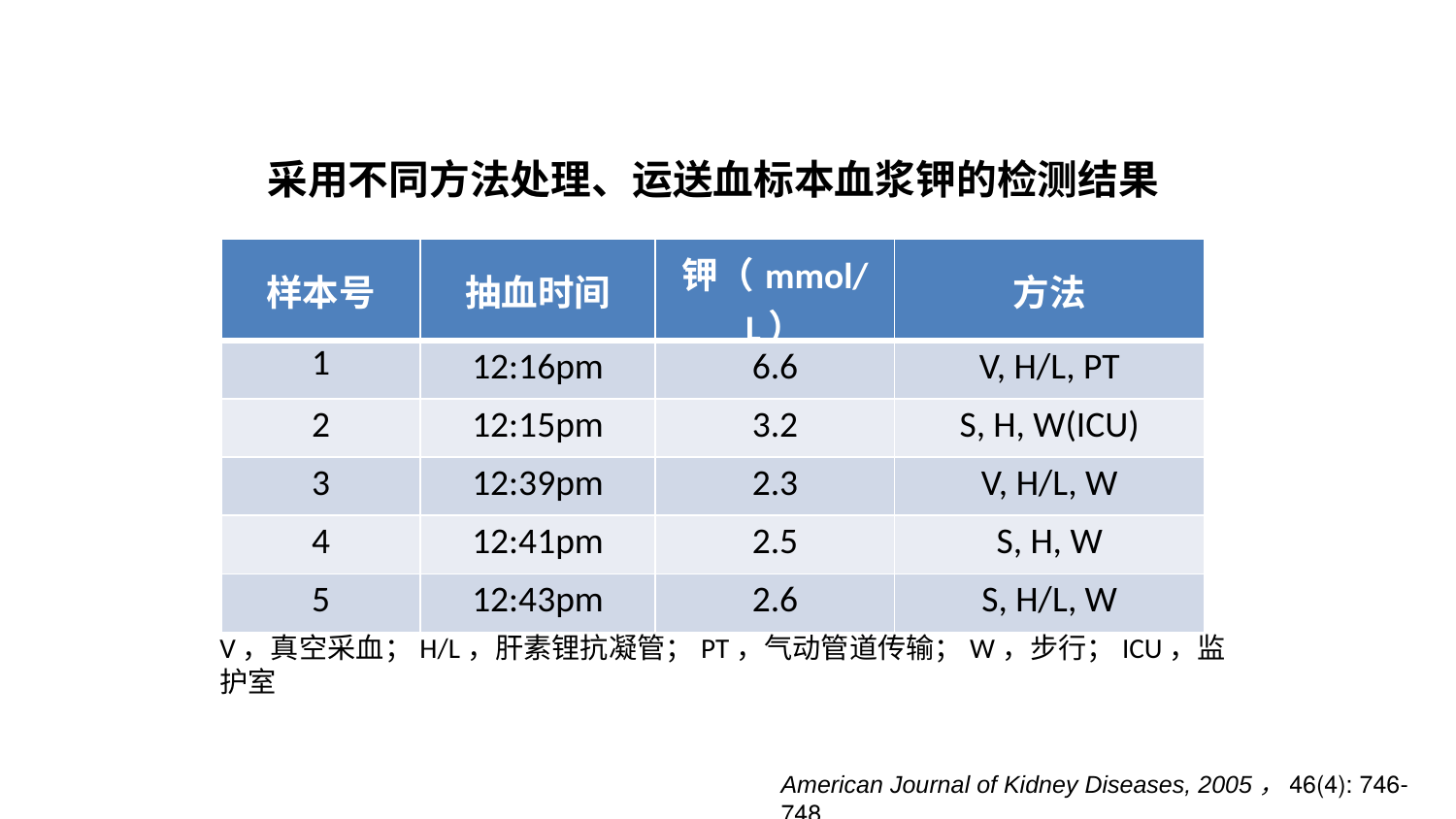

采用不同方法处理、运送血标本血浆钾的检测结果
| 样本号 | 抽血时间 | 钾（mmol/L） | 方法 |
| --- | --- | --- | --- |
| 1 | 12:16pm | 6.6 | V, H/L, PT |
| 2 | 12:15pm | 3.2 | S, H, W(ICU) |
| 3 | 12:39pm | 2.3 | V, H/L, W |
| 4 | 12:41pm | 2.5 | S, H, W |
| 5 | 12:43pm | 2.6 | S, H/L, W |
V，真空采血；H/L，肝素锂抗凝管；PT，气动管道传输；W，步行；ICU，监护室
American Journal of Kidney Diseases, 2005，46(4): 746-748